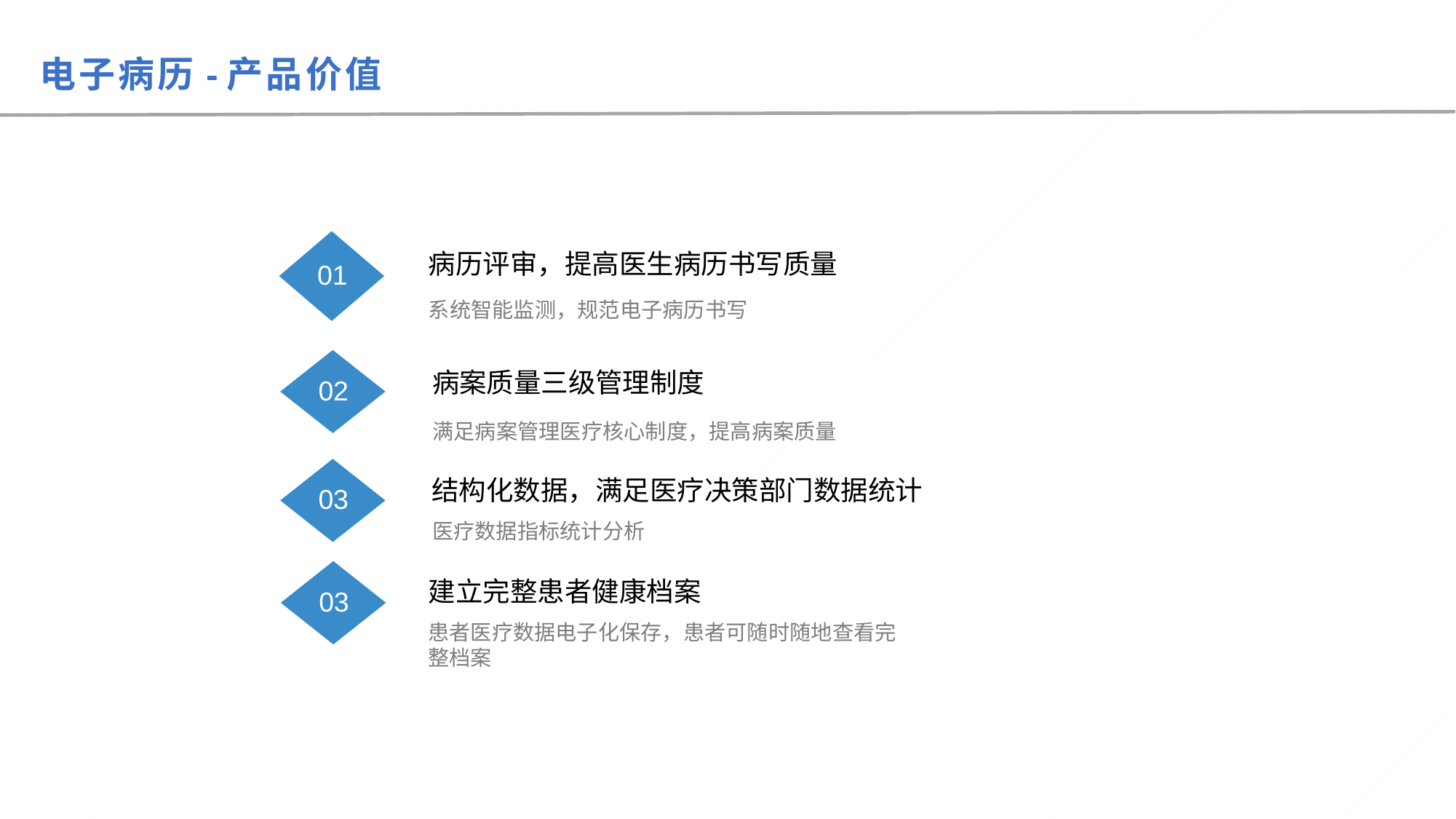

# 电子病历-产品价值

病历评审，提高医生病历书写质量
系统智能监测，规范电子病历书写
01

病案质量三级管理制度
满足病案管理医疗核心制度，提高病案质量
02
结构化数据，满足医疗决策部门数据统计
医疗数据指标统计分析

03
建立完整患者健康档案
患者医疗数据电子化保存，患者可随时随地查看完 整档案

03